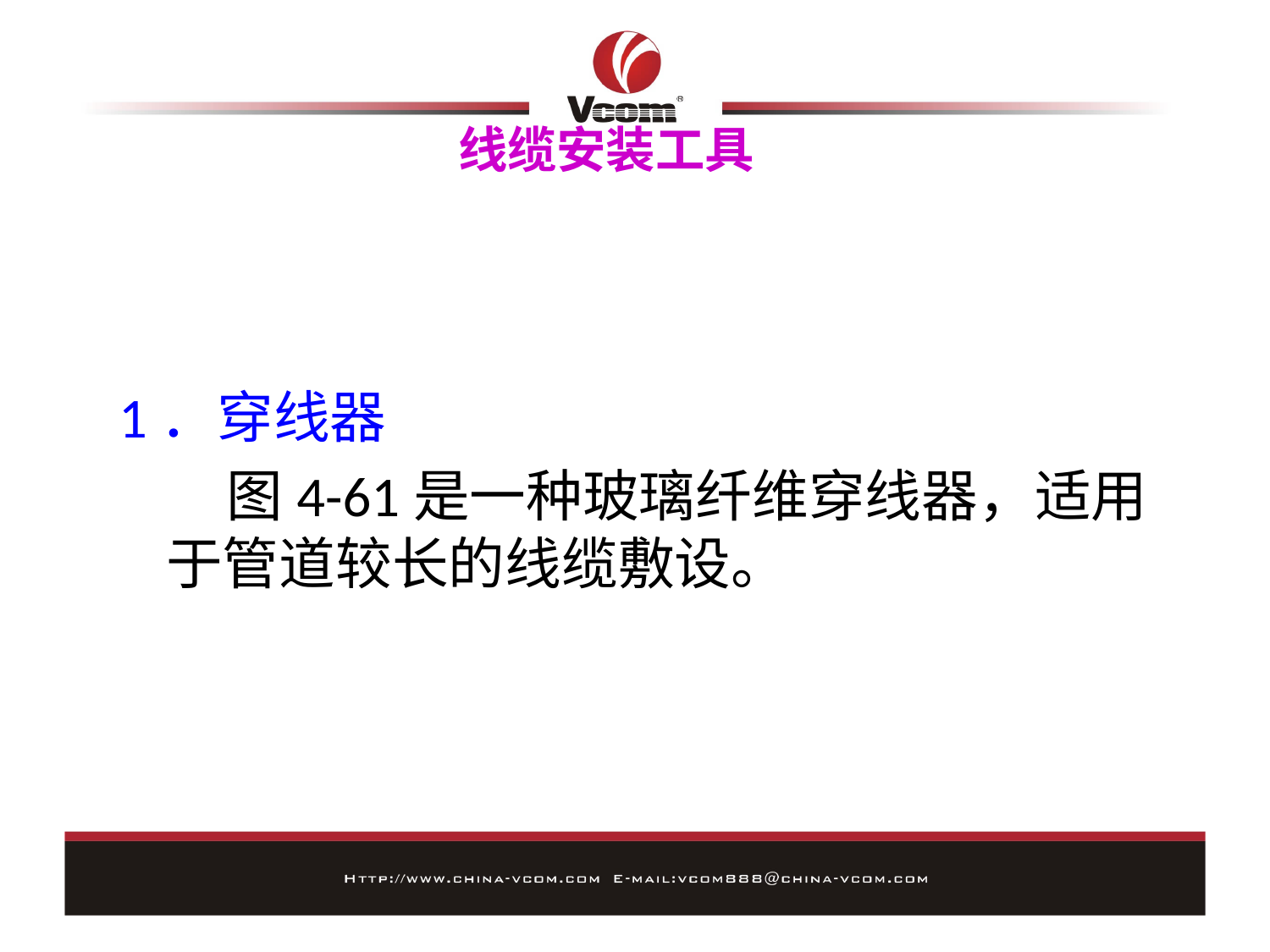

# 线缆安装工具

1．穿线器
   　图4-61是一种玻璃纤维穿线器，适用于管道较长的线缆敷设。